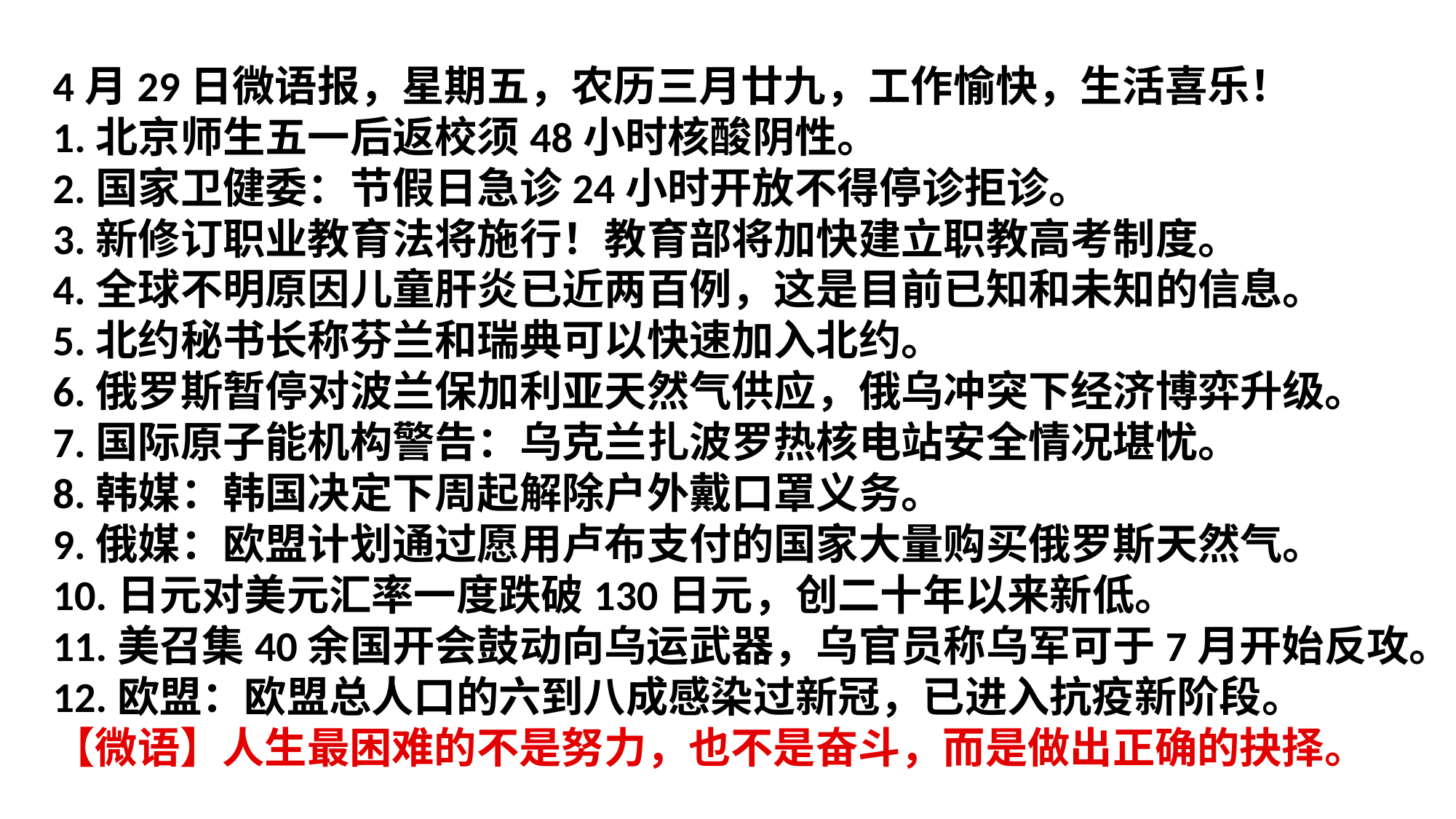

4月29日微语报，星期五，农历三月廿九，工作愉快，生活喜乐！
1.北京师生五一后返校须48小时核酸阴性。
2.国家卫健委：节假日急诊24小时开放不得停诊拒诊。
3.新修订职业教育法将施行！教育部将加快建立职教高考制度。
4.全球不明原因儿童肝炎已近两百例，这是目前已知和未知的信息。
5.北约秘书长称芬兰和瑞典可以快速加入北约。
6.俄罗斯暂停对波兰保加利亚天然气供应，俄乌冲突下经济博弈升级。
7.国际原子能机构警告：乌克兰扎波罗热核电站安全情况堪忧。
8.韩媒：韩国决定下周起解除户外戴口罩义务。
9.俄媒：欧盟计划通过愿用卢布支付的国家大量购买俄罗斯天然气。
10.日元对美元汇率一度跌破130日元，创二十年以来新低。
11.美召集40余国开会鼓动向乌运武器，乌官员称乌军可于7月开始反攻。
12.欧盟：欧盟总人口的六到八成感染过新冠，已进入抗疫新阶段。
【微语】人生最困难的不是努力，也不是奋斗，而是做出正确的抉择。